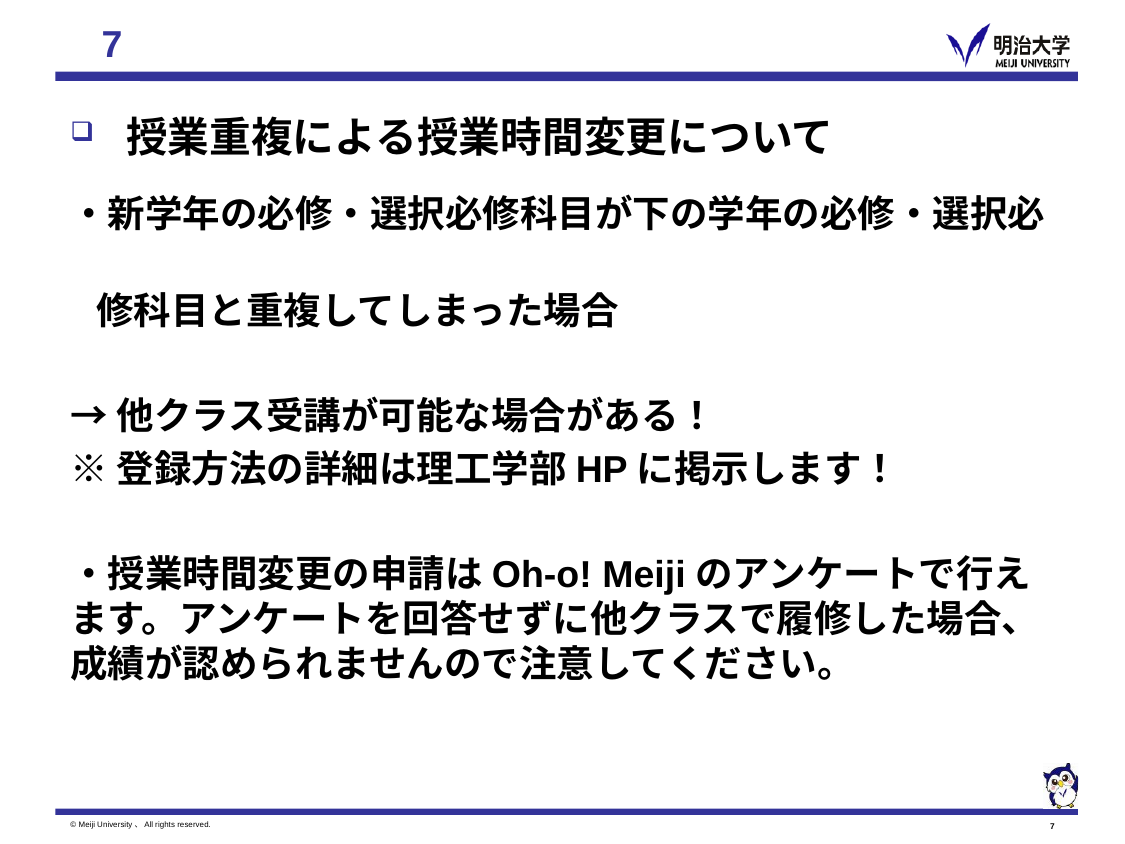

授業重複による授業時間変更について

・新学年の必修・選択必修科目が下の学年の必修・選択必
  修科目と重複してしまった場合

→他クラス受講が可能な場合がある！
※登録方法の詳細は理工学部HPに掲示します！

・授業時間変更の申請はOh-o! Meijiのアンケートで行えます。アンケートを回答せずに他クラスで履修した場合、成績が認められませんので注意してください。

© Meiji University、All rights reserved.
7